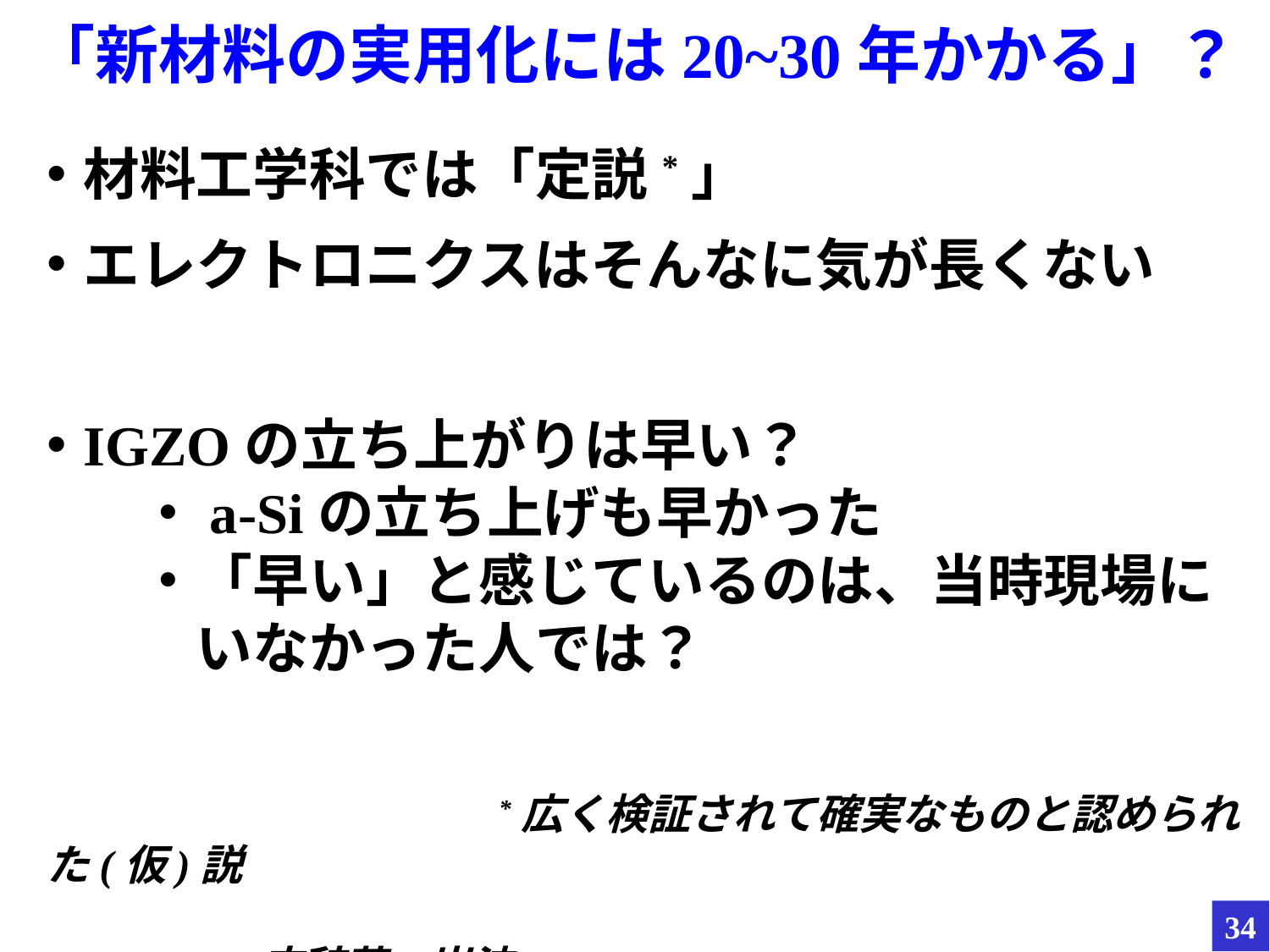

# 「新材料の実用化には20~30年かかる」？

材料工学科では「定説*」
エレクトロニクスはそんなに気が長くない

IGZOの立ち上がりは早い？
　・a-Siの立ち上げも早かった
　・「早い」と感じているのは、当時現場に
　　いなかった人では？

　　　　　　　　　　　　　　　　　　*広く検証されて確実なものと認められた(仮)説
　　　　　　　　　　　　　　　　　　　　　　　　　　　　　　　　　広辞苑, 岩波
34